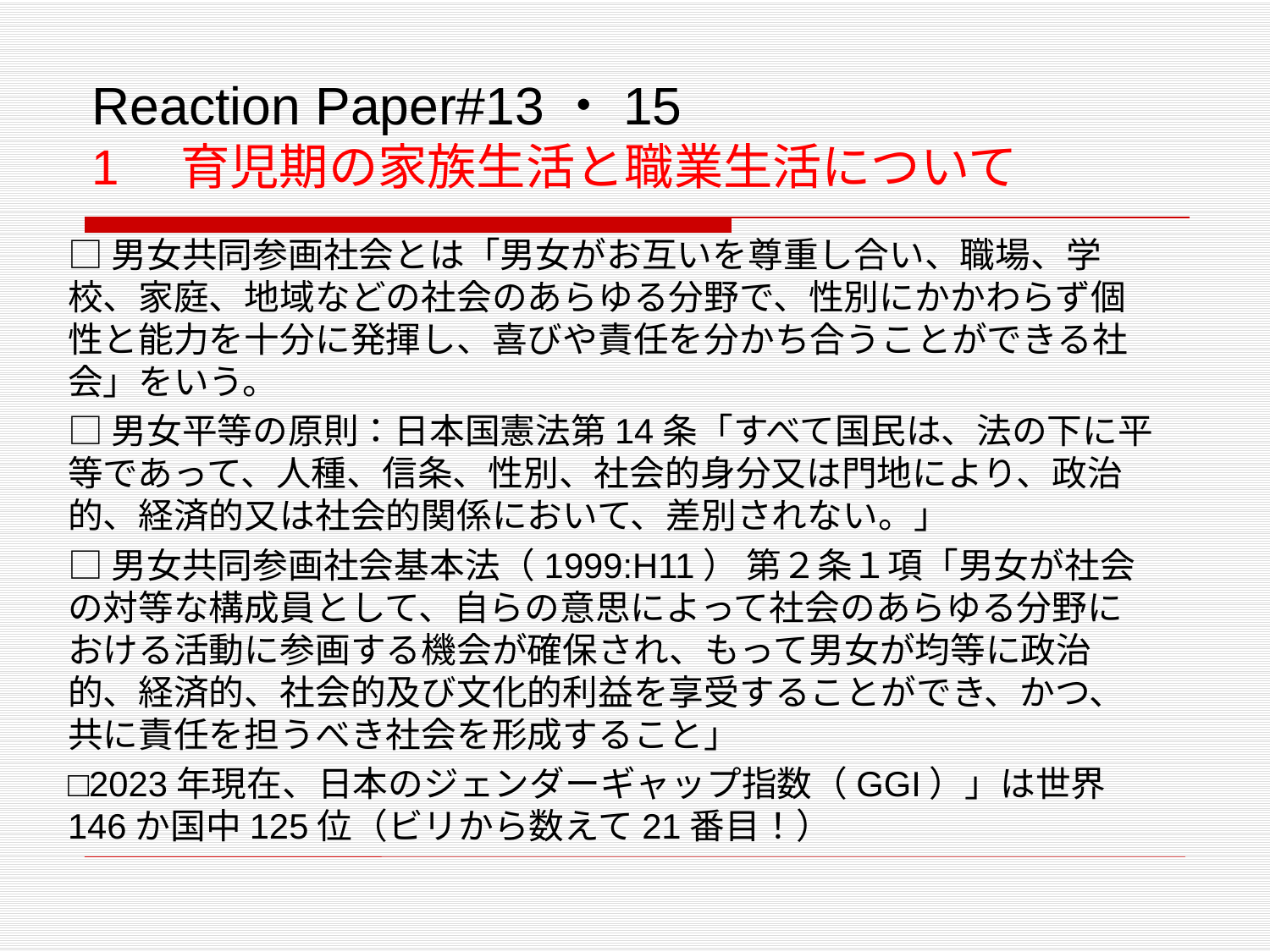

# Reaction Paper#13・15 1　育児期の家族生活と職業生活について
□男女共同参画社会とは「男女がお互いを尊重し合い、職場、学校、家庭、地域などの社会のあらゆる分野で、性別にかかわらず個性と能力を十分に発揮し、喜びや責任を分かち合うことができる社会」をいう。
□男女平等の原則：日本国憲法第14条「すべて国民は、法の下に平等であって、人種、信条、性別、社会的身分又は門地により、政治的、経済的又は社会的関係において、差別されない。」
□男女共同参画社会基本法（1999:H11） 第２条１項「男女が社会の対等な構成員として、自らの意思によって社会のあらゆる分野における活動に参画する機会が確保され、もって男女が均等に政治的、経済的、社会的及び文化的利益を享受することができ、かつ、共に責任を担うべき社会を形成すること」
□2023年現在、日本のジェンダーギャップ指数（GGI）」は世界146か国中125位（ビリから数えて21番目！）